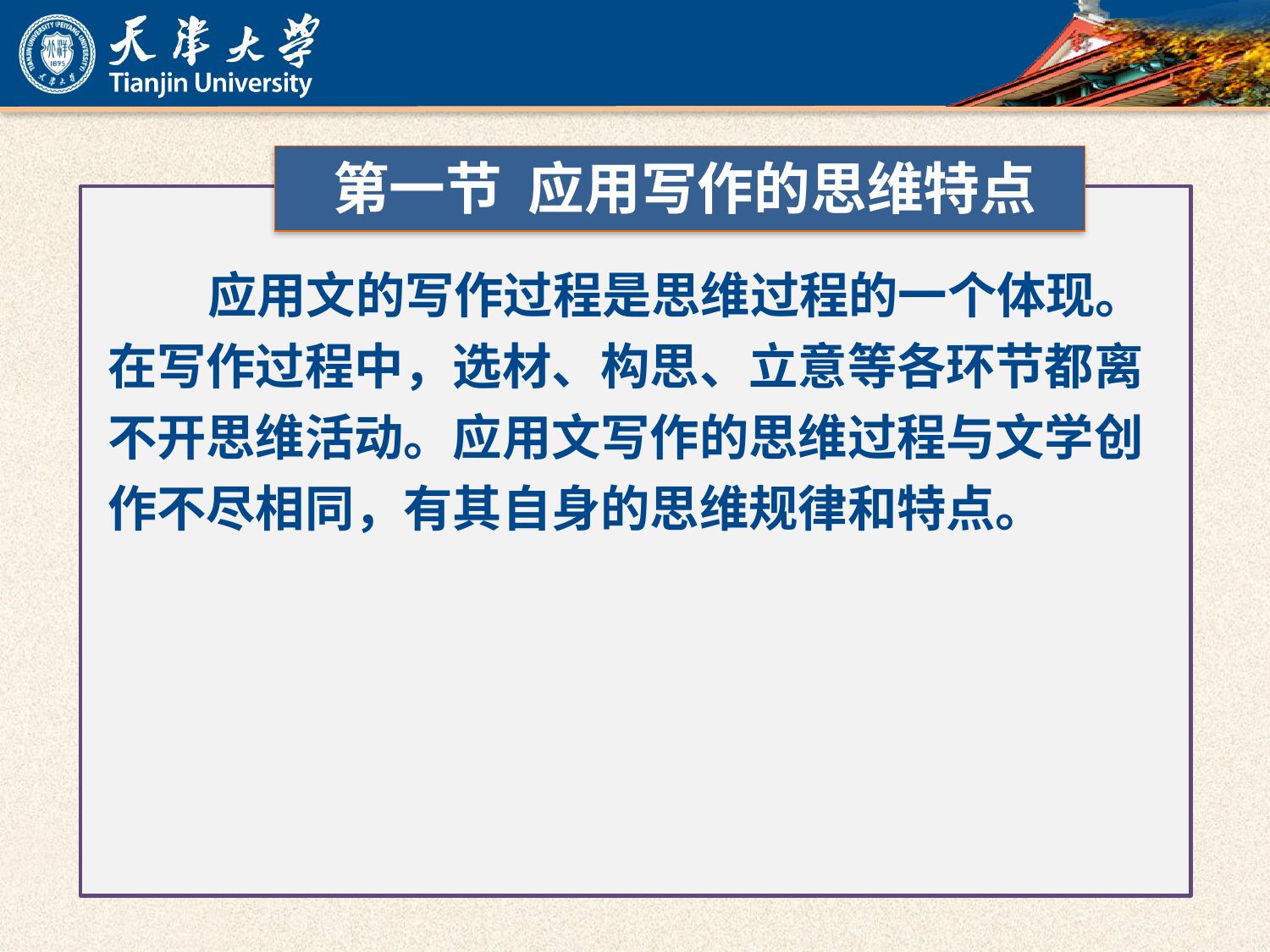

# 第一节  应用写作的思维特点

应用文的写作过程是思维过程的一个体现。在写作过程中，选材、构思、立意等各环节都离不开思维活动。应用文写作的思维过程与文学创作不尽相同，有其自身的思维规律和特点。